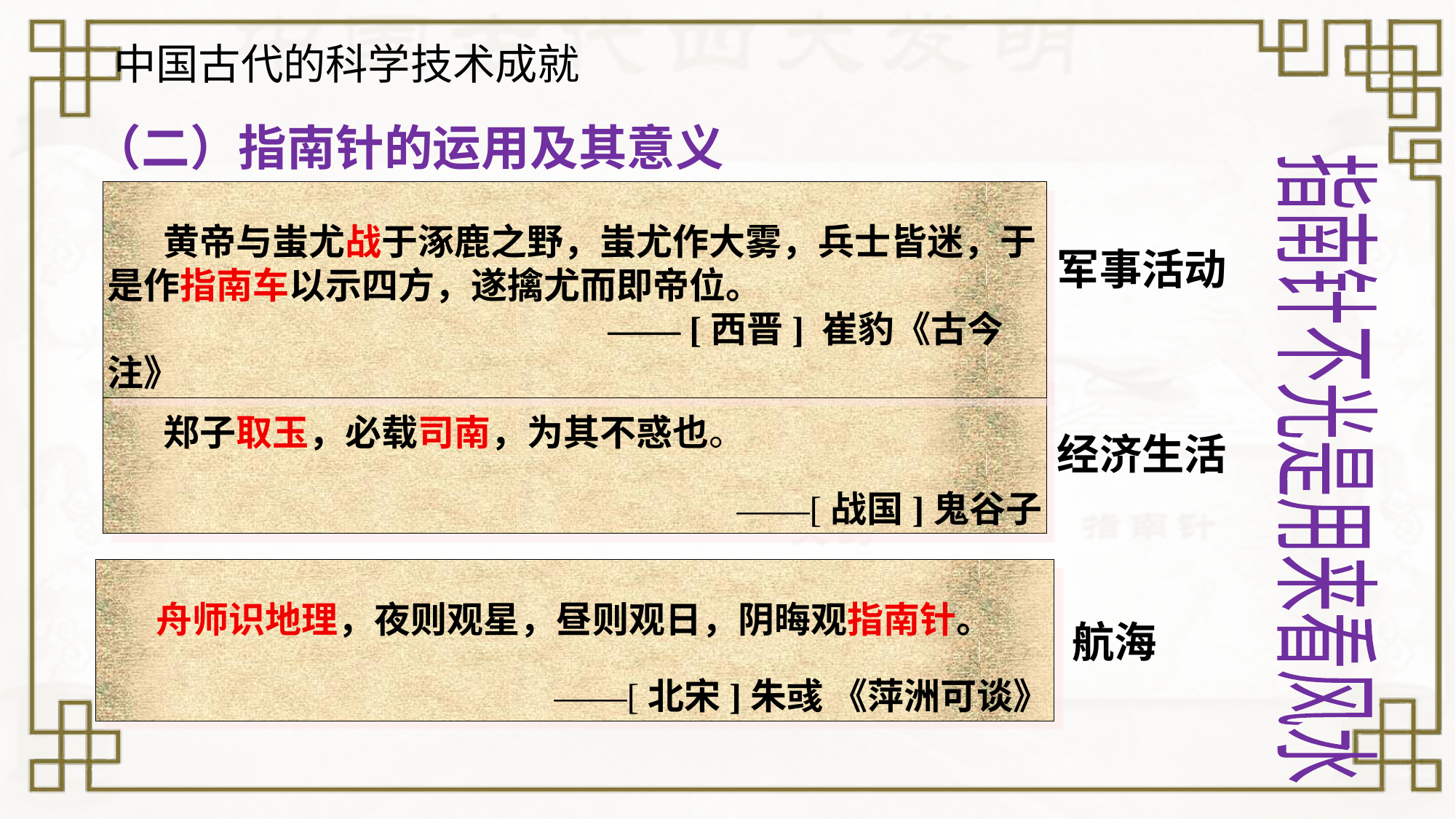

中国古代的科学技术成就
（二）指南针的运用及其意义

        黄帝与蚩尤战于涿鹿之野，蚩尤作大雾，兵士皆迷，于是作指南车以示四方，遂擒尤而即帝位。
                                                       —— [西晋] 崔豹《古今注》
军事活动

        郑子取玉，必载司南，为其不惑也。

——[战国]鬼谷子
指南针不光是用来看风水
经济生活

        舟师识地理，夜则观星，昼则观日，阴晦观指南针。

——[北宋]朱彧 《萍洲可谈》
航海